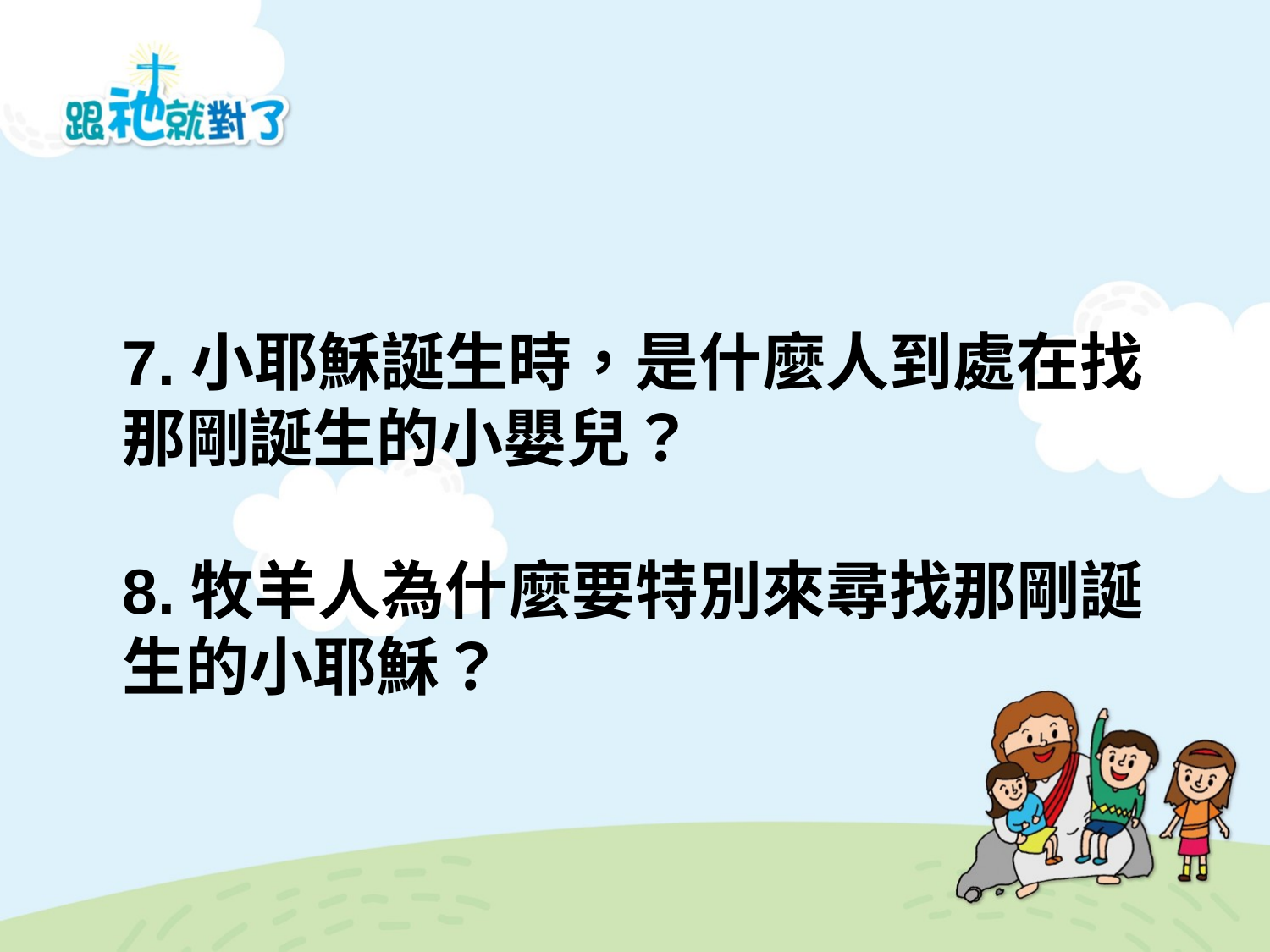

7.小耶穌誕生時，是什麼人到處在找那剛誕生的小嬰兒？

8.牧羊人為什麼要特別來尋找那剛誕生的小耶穌？